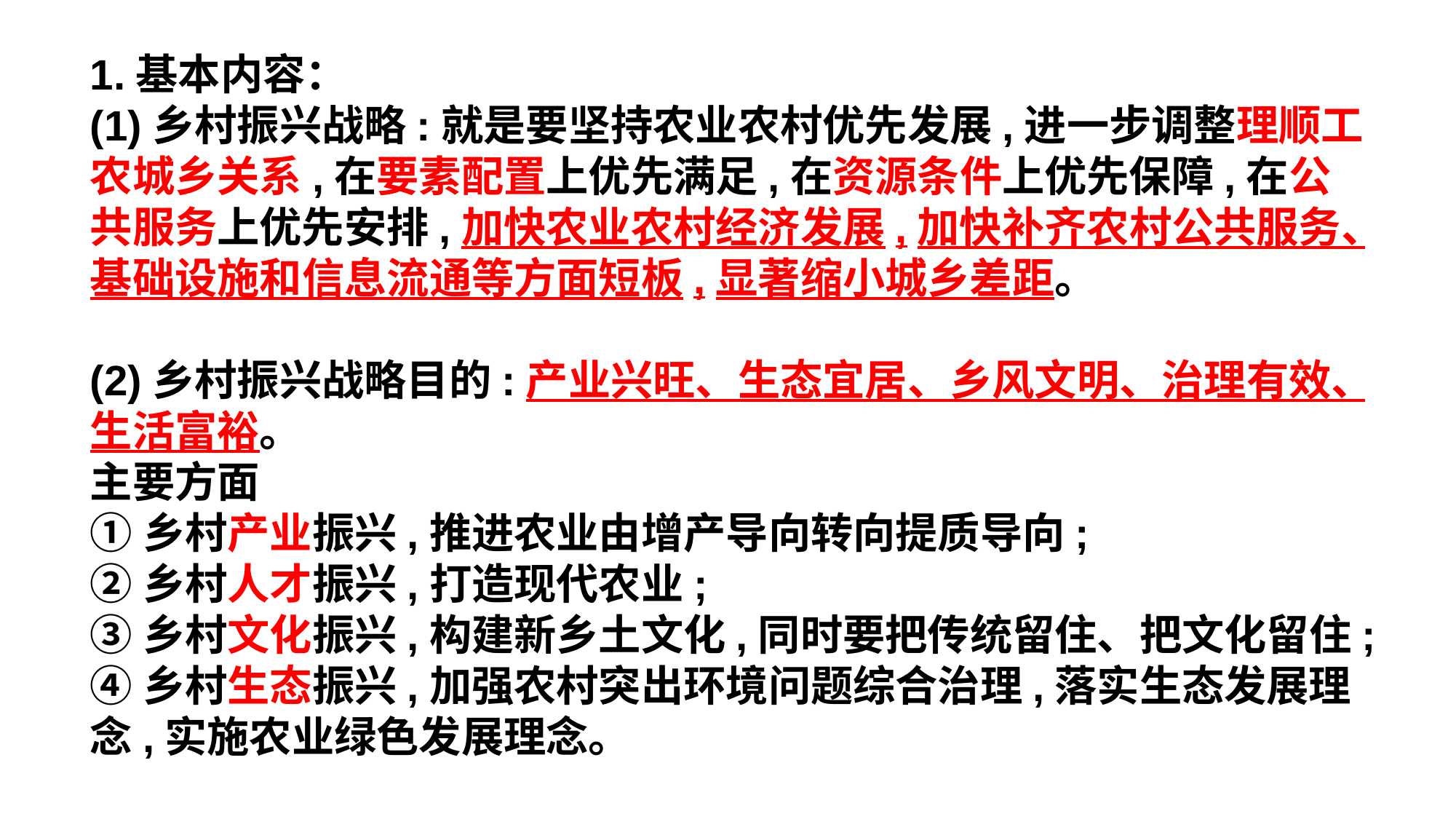

1.基本内容：
(1)乡村振兴战略:就是要坚持农业农村优先发展,进一步调整理顺工农城乡关系,在要素配置上优先满足,在资源条件上优先保障,在公共服务上优先安排,加快农业农村经济发展,加快补齐农村公共服务、基础设施和信息流通等方面短板,显著缩小城乡差距。

(2)乡村振兴战略目的:产业兴旺、生态宜居、乡风文明、治理有效、生活富裕。
主要方面
①乡村产业振兴,推进农业由增产导向转向提质导向;
②乡村人才振兴,打造现代农业;
③乡村文化振兴,构建新乡土文化,同时要把传统留住、把文化留住;
④乡村生态振兴,加强农村突出环境问题综合治理,落实生态发展理念,实施农业绿色发展理念。